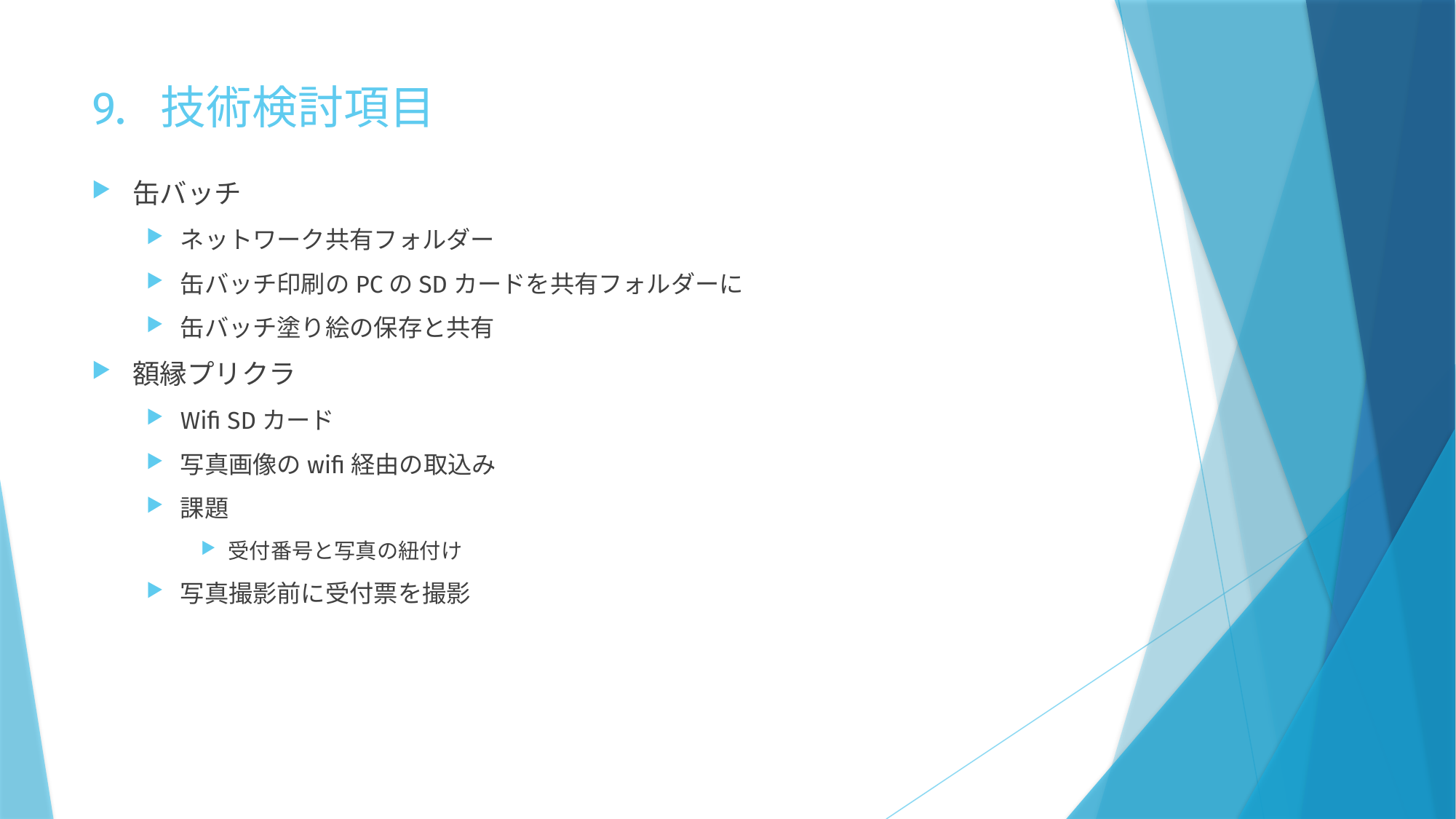

# 9.  技術検討項目
缶バッチ
ネットワーク共有フォルダー
缶バッチ印刷のPCのSDカードを共有フォルダーに
缶バッチ塗り絵の保存と共有
額縁プリクラ
Wifi SDカード
写真画像のwifi経由の取込み
課題
受付番号と写真の紐付け
写真撮影前に受付票を撮影